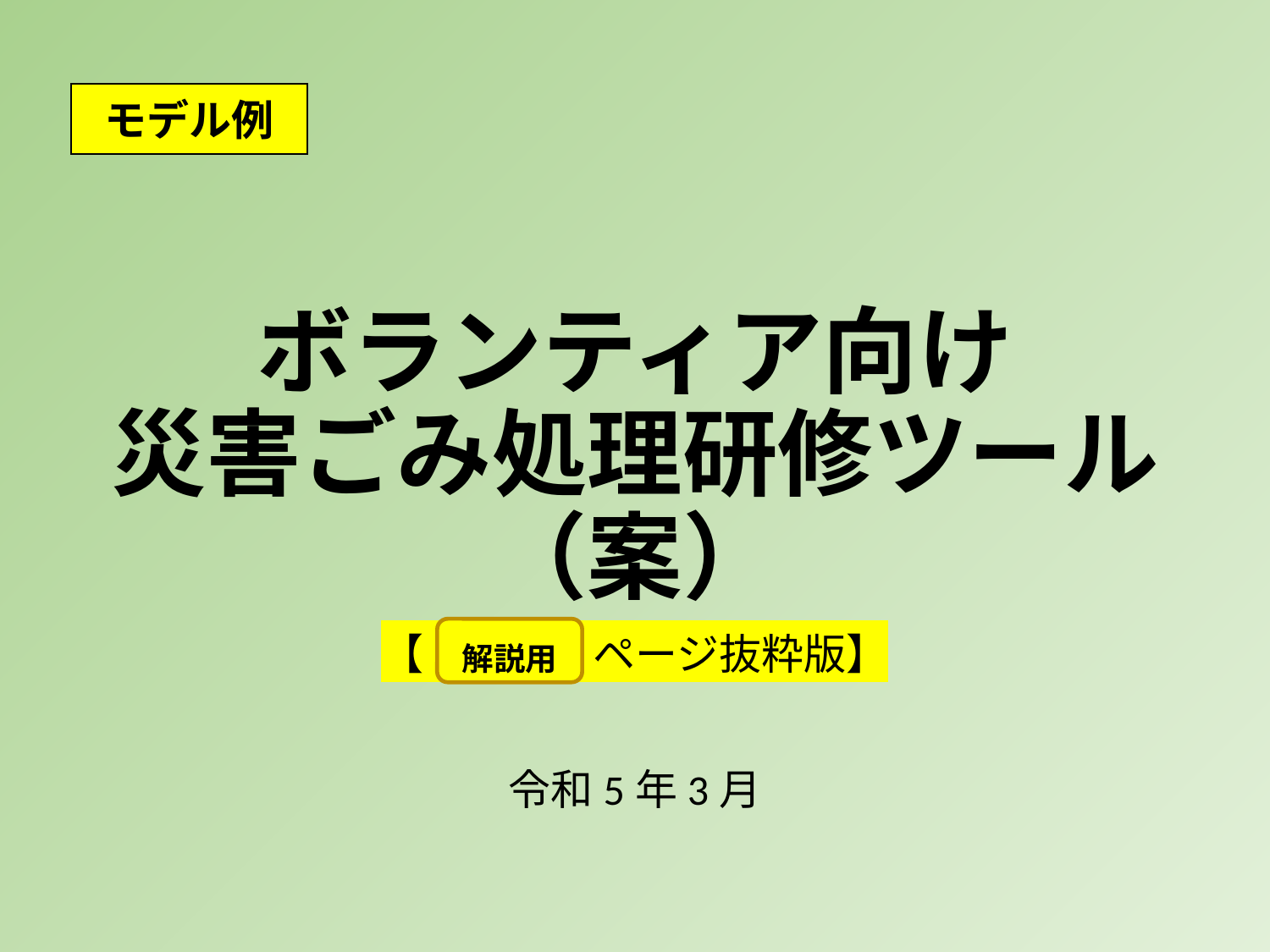

モデル例
# ボランティア向け 災害ごみ処理研修ツール （案）
解説用
【　　　　ページ抜粋版】
令和5年3月